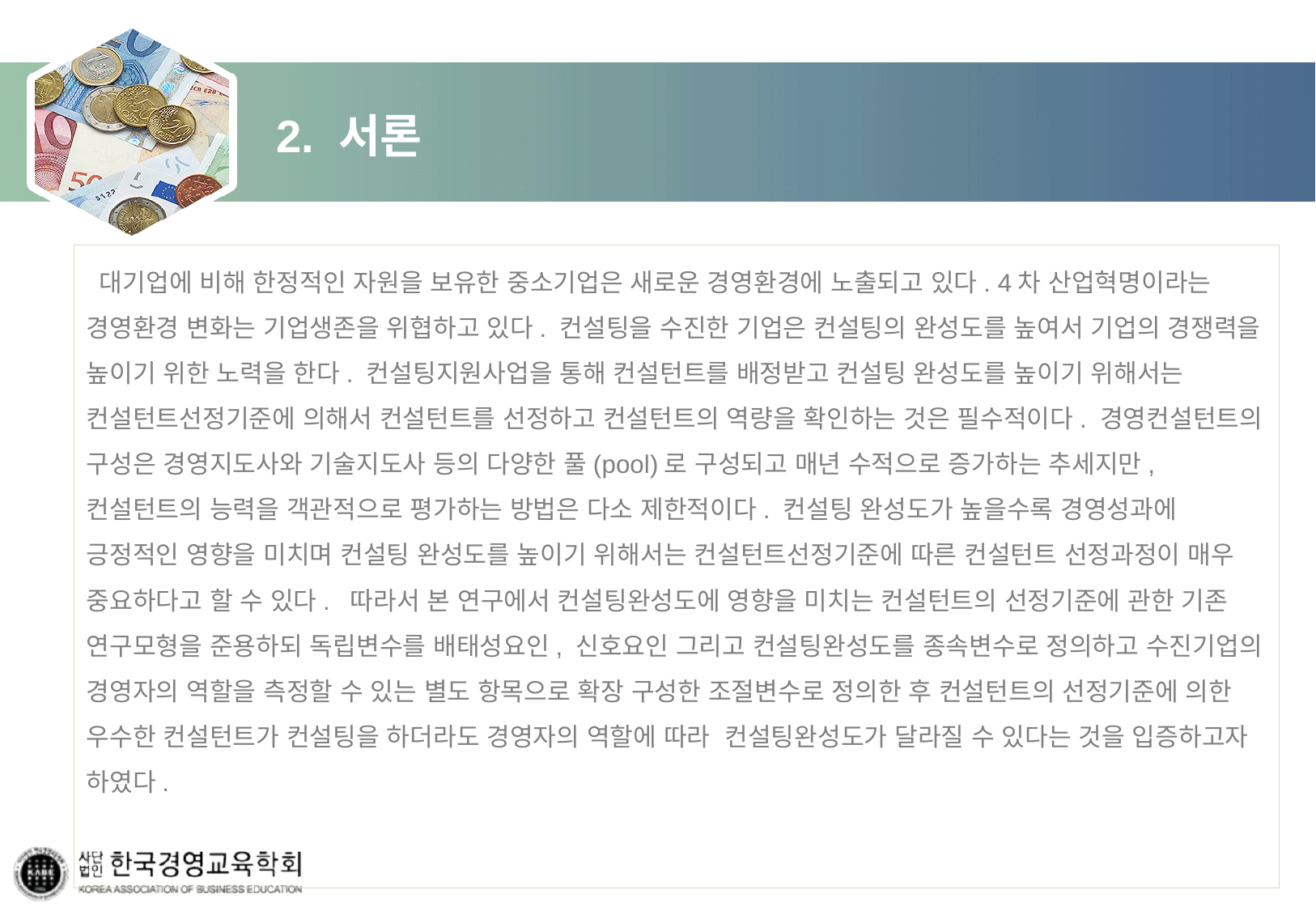

# 2. 서론
 대기업에 비해 한정적인 자원을 보유한 중소기업은 새로운 경영환경에 노출되고 있다. 4차 산업혁명이라는 경영환경 변화는 기업생존을 위협하고 있다. 컨설팅을 수진한 기업은 컨설팅의 완성도를 높여서 기업의 경쟁력을 높이기 위한 노력을 한다. 컨설팅지원사업을 통해 컨설턴트를 배정받고 컨설팅 완성도를 높이기 위해서는 컨설턴트선정기준에 의해서 컨설턴트를 선정하고 컨설턴트의 역량을 확인하는 것은 필수적이다. 경영컨설턴트의 구성은 경영지도사와 기술지도사 등의 다양한 풀(pool)로 구성되고 매년 수적으로 증가하는 추세지만, 컨설턴트의 능력을 객관적으로 평가하는 방법은 다소 제한적이다. 컨설팅 완성도가 높을수록 경영성과에 긍정적인 영향을 미치며 컨설팅 완성도를 높이기 위해서는 컨설턴트선정기준에 따른 컨설턴트 선정과정이 매우 중요하다고 할 수 있다.  따라서 본 연구에서 컨설팅완성도에 영향을 미치는 컨설턴트의 선정기준에 관한 기존 연구모형을 준용하되 독립변수를 배태성요인, 신호요인 그리고 컨설팅완성도를 종속변수로 정의하고 수진기업의 경영자의 역할을 측정할 수 있는 별도 항목으로 확장 구성한 조절변수로 정의한 후 컨설턴트의 선정기준에 의한 우수한 컨설턴트가 컨설팅을 하더라도 경영자의 역할에 따라  컨설팅완성도가 달라질 수 있다는 것을 입증하고자 하였다.